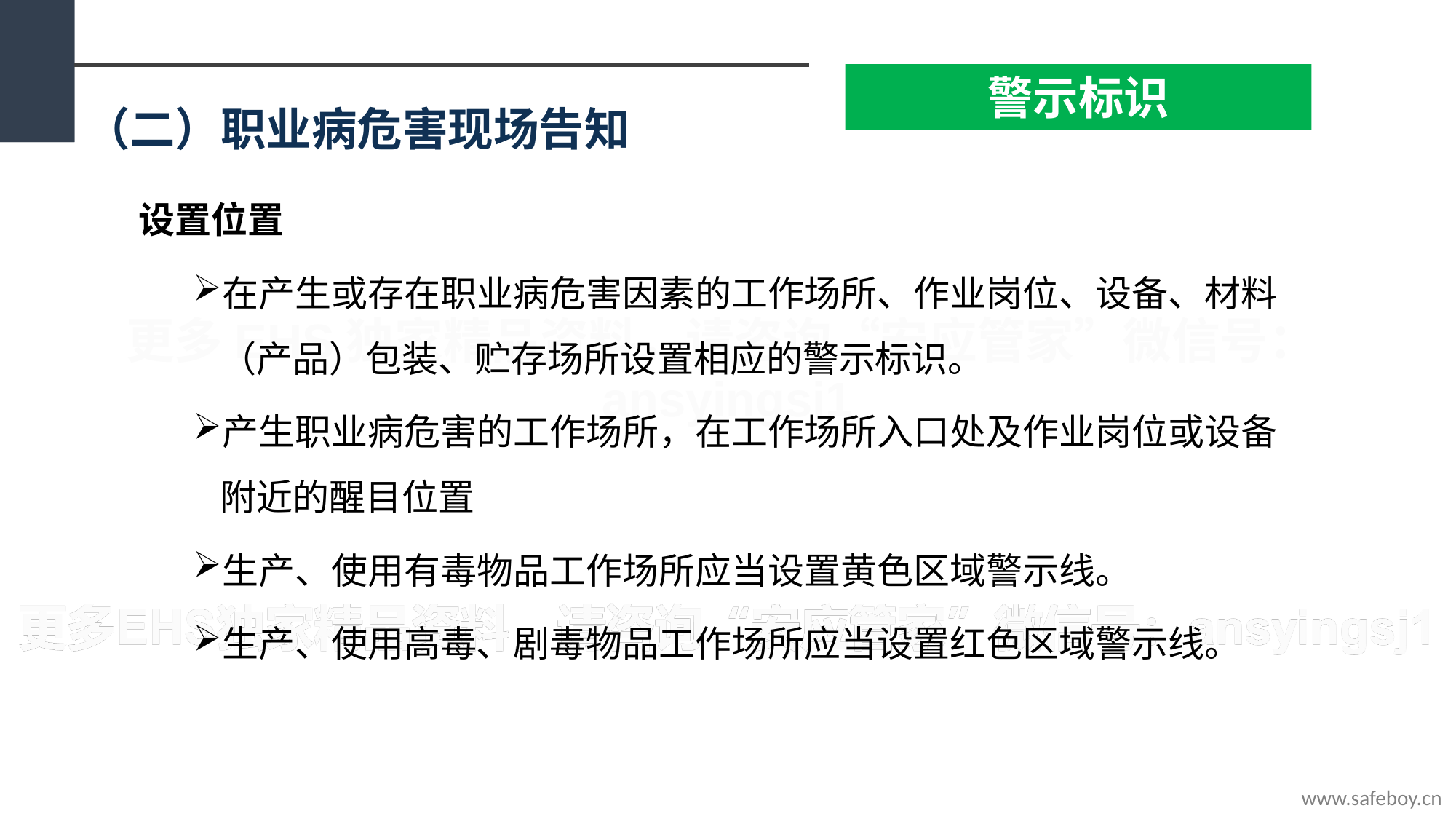

警示标识
（二）职业病危害现场告知
设置位置
在产生或存在职业病危害因素的工作场所、作业岗位、设备、材料（产品）包装、贮存场所设置相应的警示标识。
产生职业病危害的工作场所，在工作场所入口处及作业岗位或设备附近的醒目位置
生产、使用有毒物品工作场所应当设置黄色区域警示线。
生产、使用高毒、剧毒物品工作场所应当设置红色区域警示线。